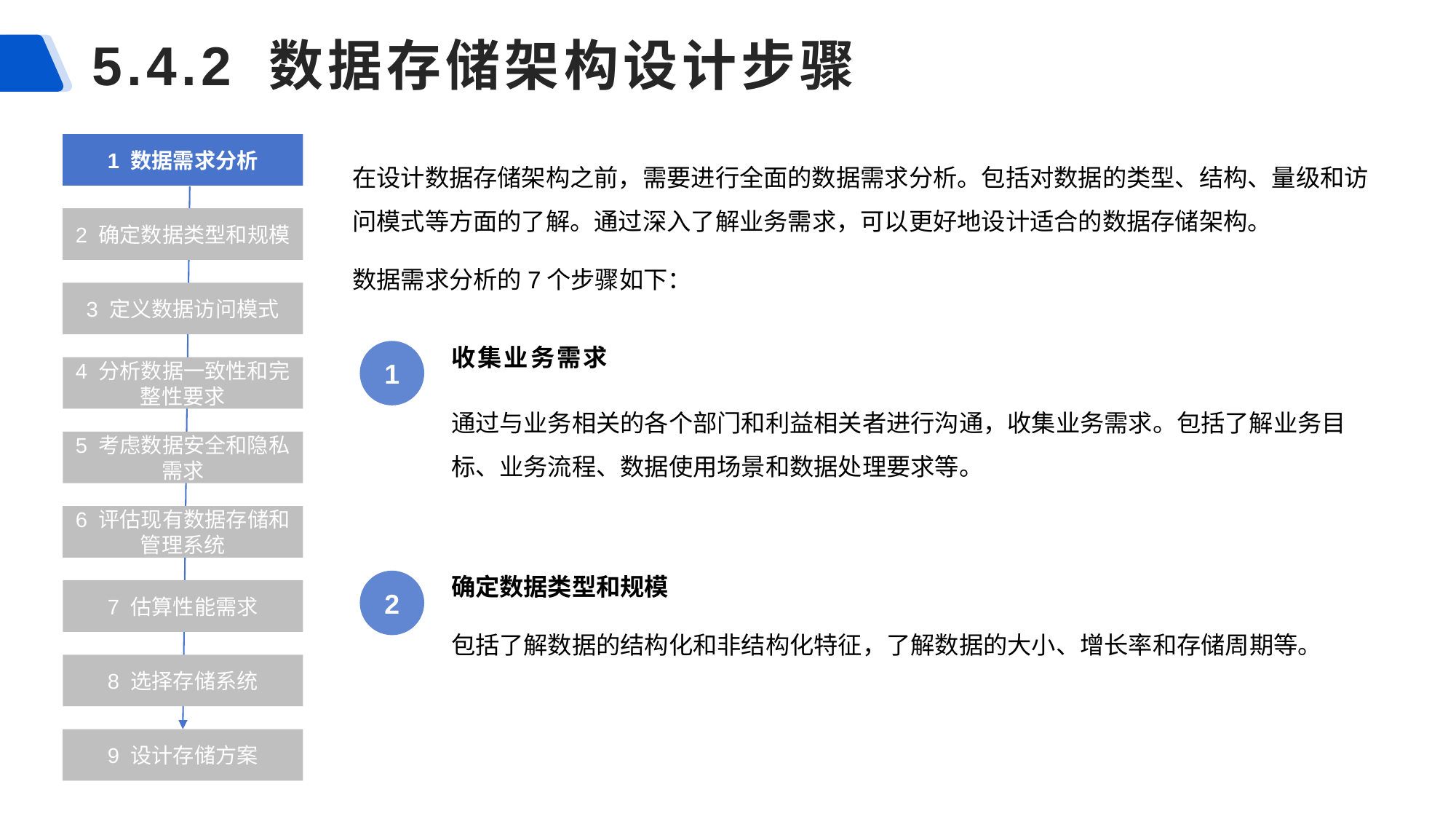

# 5.4.2 数据存储架构设计步骤
1 数据需求分析
在设计数据存储架构之前，需要进行全面的数据需求分析。包括对数据的类型、结构、量级和访问模式等方面的了解。通过深入了解业务需求，可以更好地设计适合的数据存储架构。
数据需求分析的7个步骤如下：
2 确定数据类型和规模
3 定义数据访问模式
收集业务需求
1
4 分析数据一致性和完整性要求
通过与业务相关的各个部门和利益相关者进行沟通，收集业务需求。包括了解业务目标、业务流程、数据使用场景和数据处理要求等。
5 考虑数据安全和隐私需求
6 评估现有数据存储和管理系统
确定数据类型和规模
2
7 估算性能需求
包括了解数据的结构化和非结构化特征，了解数据的大小、增长率和存储周期等。
8 选择存储系统
9 设计存储方案